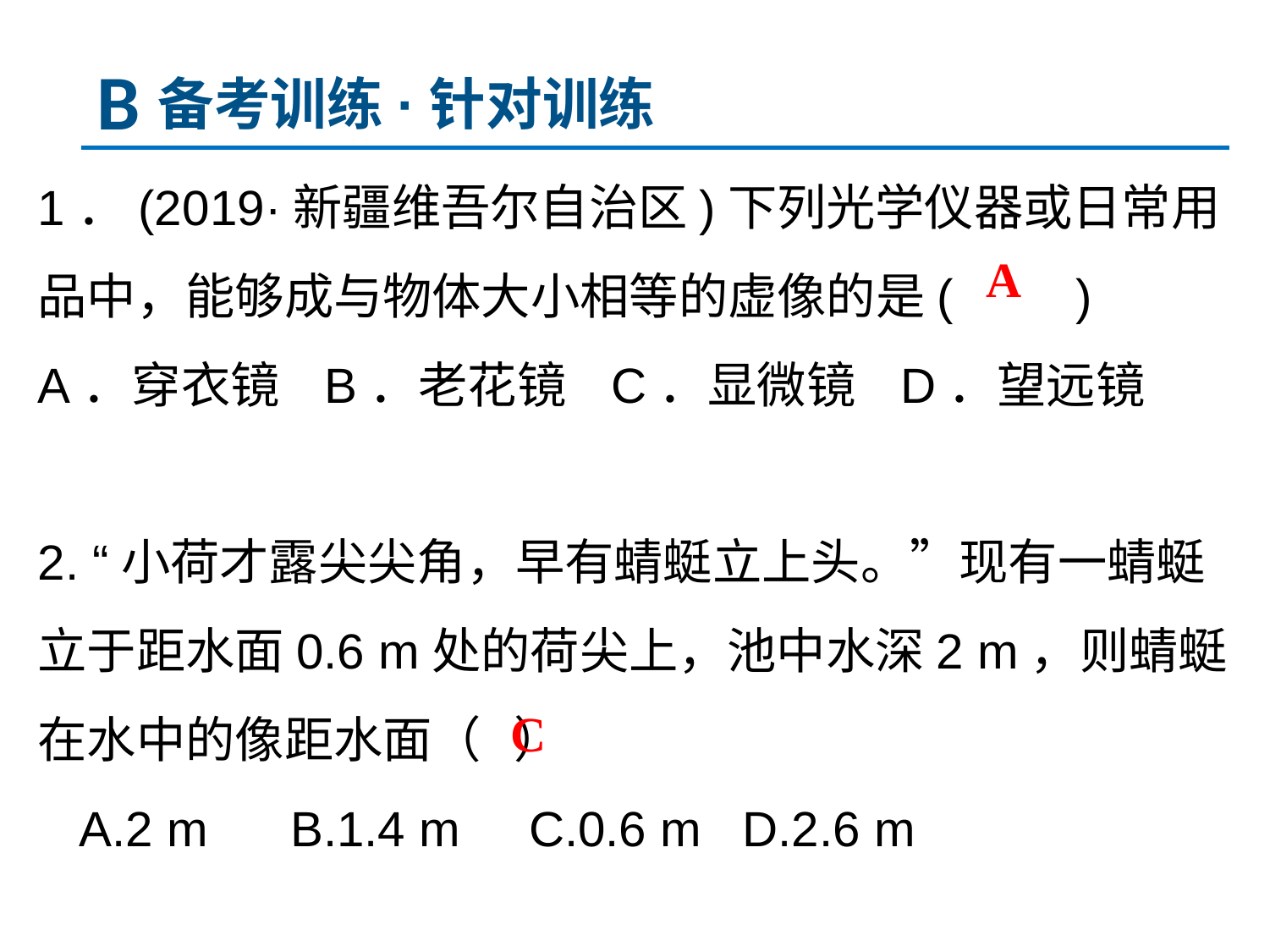

B
备考训练·针对训练
1．(2019·新疆维吾尔自治区)下列光学仪器或日常用品中，能够成与物体大小相等的虚像的是(　　)
A．穿衣镜   B．老花镜   C．显微镜   D．望远镜

2. “小荷才露尖尖角，早有蜻蜓立上头。”现有一蜻蜓立于距水面0.6 m处的荷尖上，池中水深2 m，则蜻蜓在水中的像距水面（   ）
   A.2 m      B.1.4 m     C.0.6 m   D.2.6 m

A
C